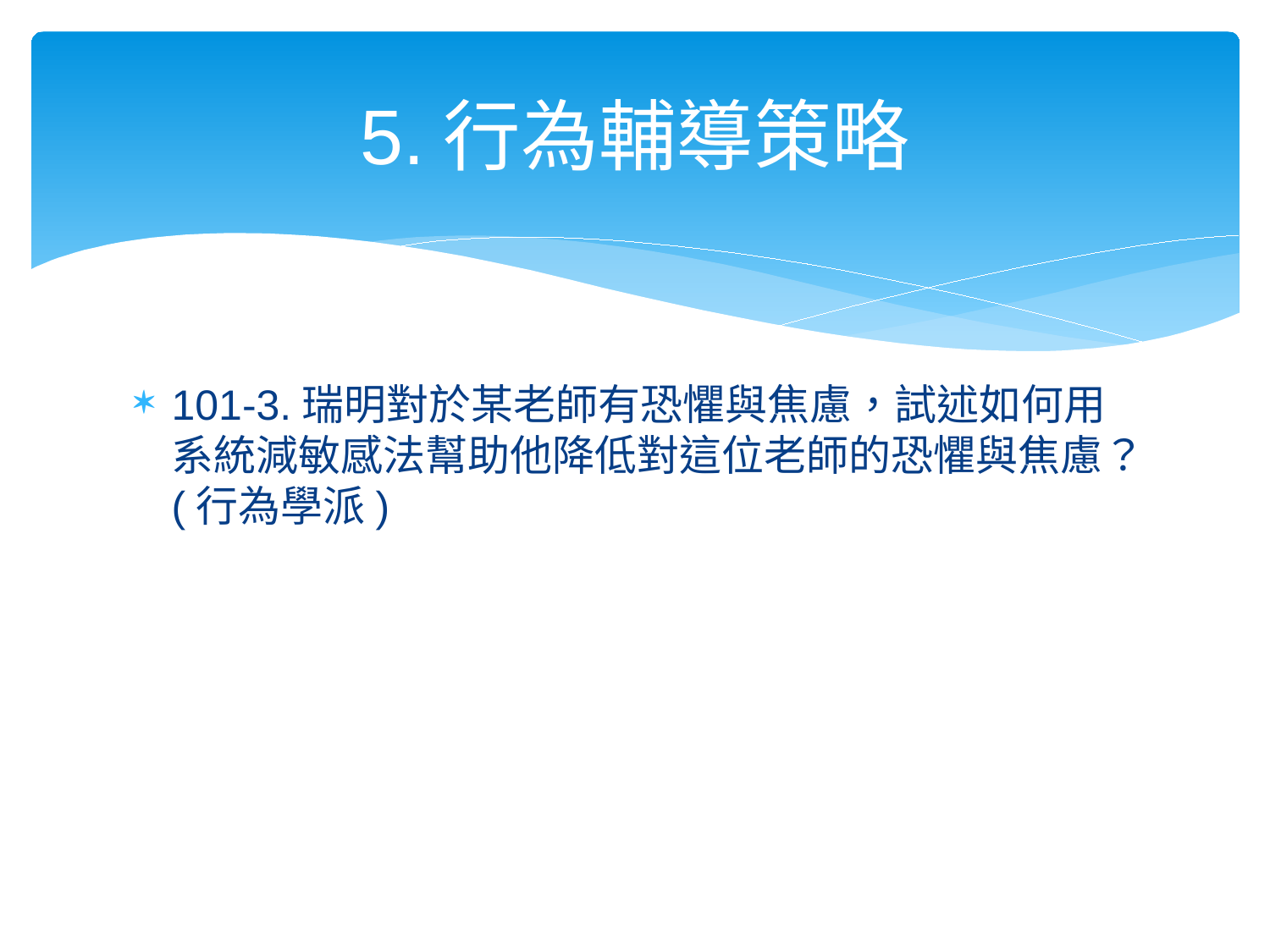

# 5.行為輔導策略
101-3.瑞明對於某老師有恐懼與焦慮，試述如何用系統減敏感法幫助他降低對這位老師的恐懼與焦慮？(行為學派)